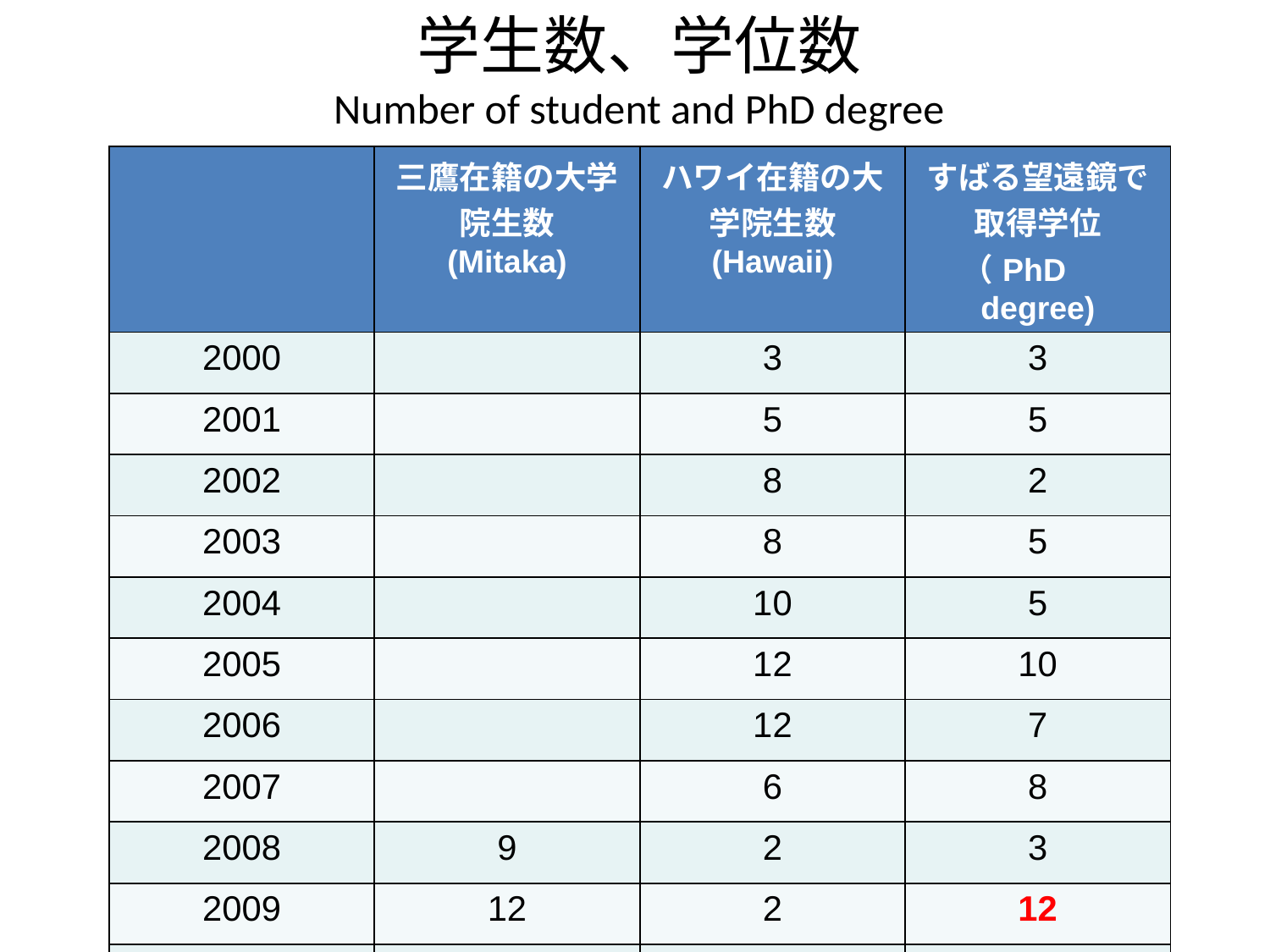

# 学生数、学位数 Number of student and PhD degree
|  | 三鷹在籍の大学院生数 (Mitaka) | ハワイ在籍の大学院生数 (Hawaii) | すばる望遠鏡で取得学位 （PhD　degree) |
| --- | --- | --- | --- |
| 2000 |  | 3 | 3 |
| 2001 |  | 5 | 5 |
| 2002 |  | 8 | 2 |
| 2003 |  | 8 | 5 |
| 2004 |  | 10 | 5 |
| 2005 |  | 12 | 10 |
| 2006 |  | 12 | 7 |
| 2007 |  | 6 | 8 |
| 2008 | 9 | 2 | 3 |
| 2009 | 12 | 2 | 12 |
| 2010 | 9 | 5 |  |